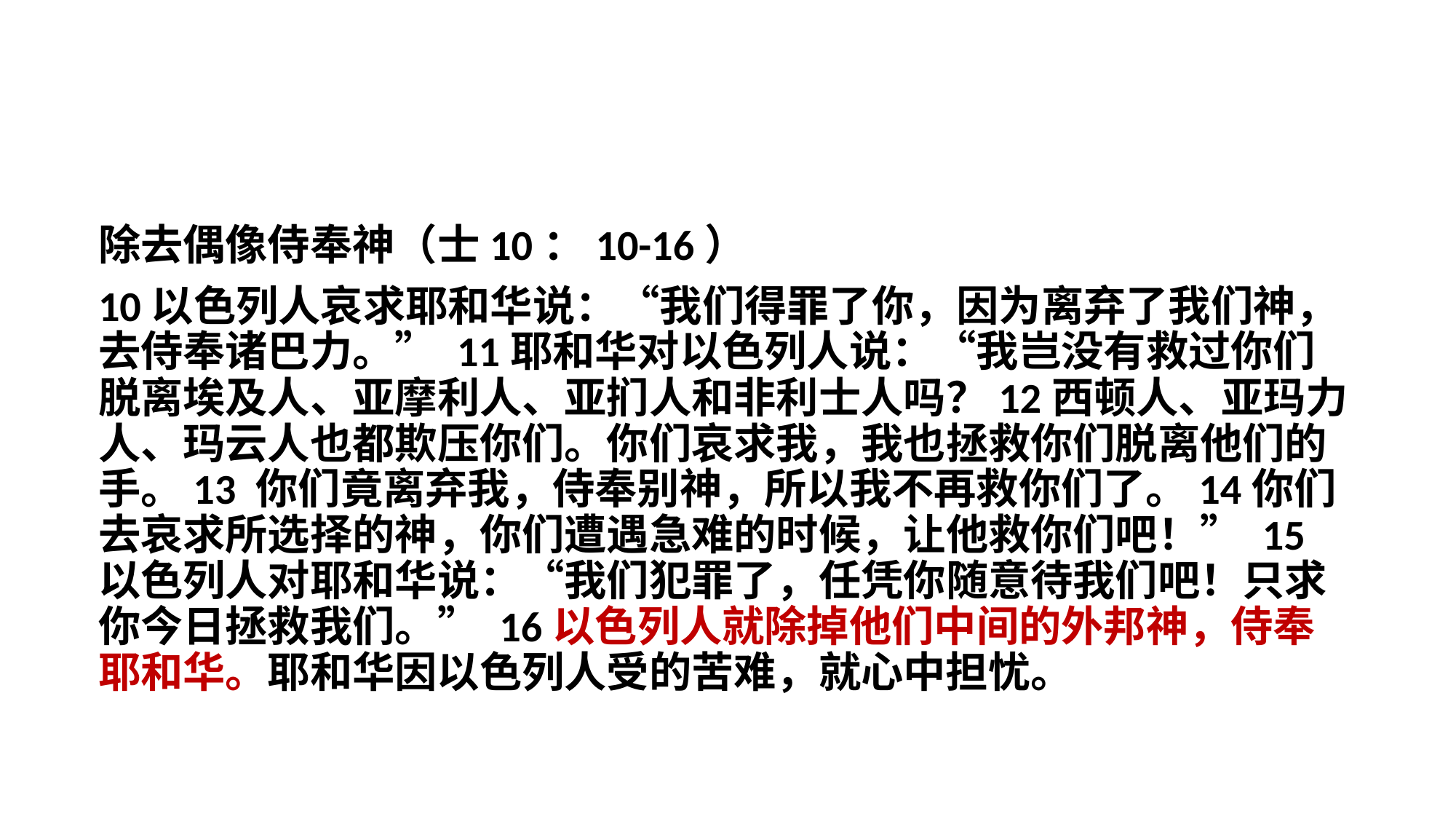

除去偶像侍奉神（士10：10-16）
10以色列人哀求耶和华说：“我们得罪了你，因为离弃了我们神，去侍奉诸巴力。” 11耶和华对以色列人说：“我岂没有救过你们脱离埃及人、亚摩利人、亚扪人和非利士人吗？12西顿人、亚玛力人、玛云人也都欺压你们。你们哀求我，我也拯救你们脱离他们的手。13 你们竟离弃我，侍奉别神，所以我不再救你们了。14你们去哀求所选择的神，你们遭遇急难的时候，让他救你们吧！” 15以色列人对耶和华说：“我们犯罪了，任凭你随意待我们吧！只求你今日拯救我们。” 16以色列人就除掉他们中间的外邦神，侍奉耶和华。耶和华因以色列人受的苦难，就心中担忧。